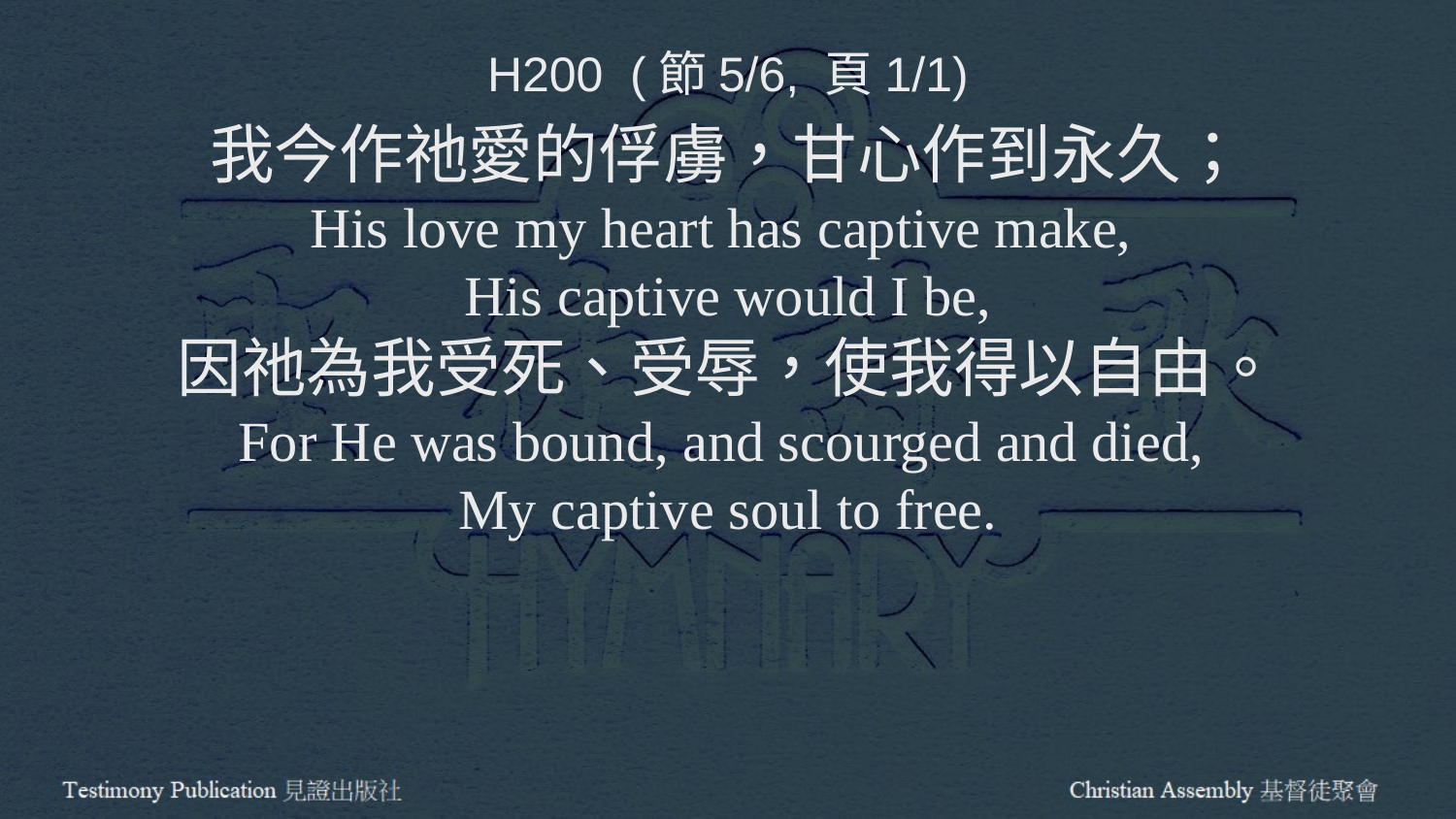

H200  (節5/6, 頁1/1)
我今作祂愛的俘虜，甘心作到永久；
His love my heart has captive make,
His captive would I be,
因祂為我受死、受辱，使我得以自由。
For He was bound, and scourged and died,
My captive soul to free.